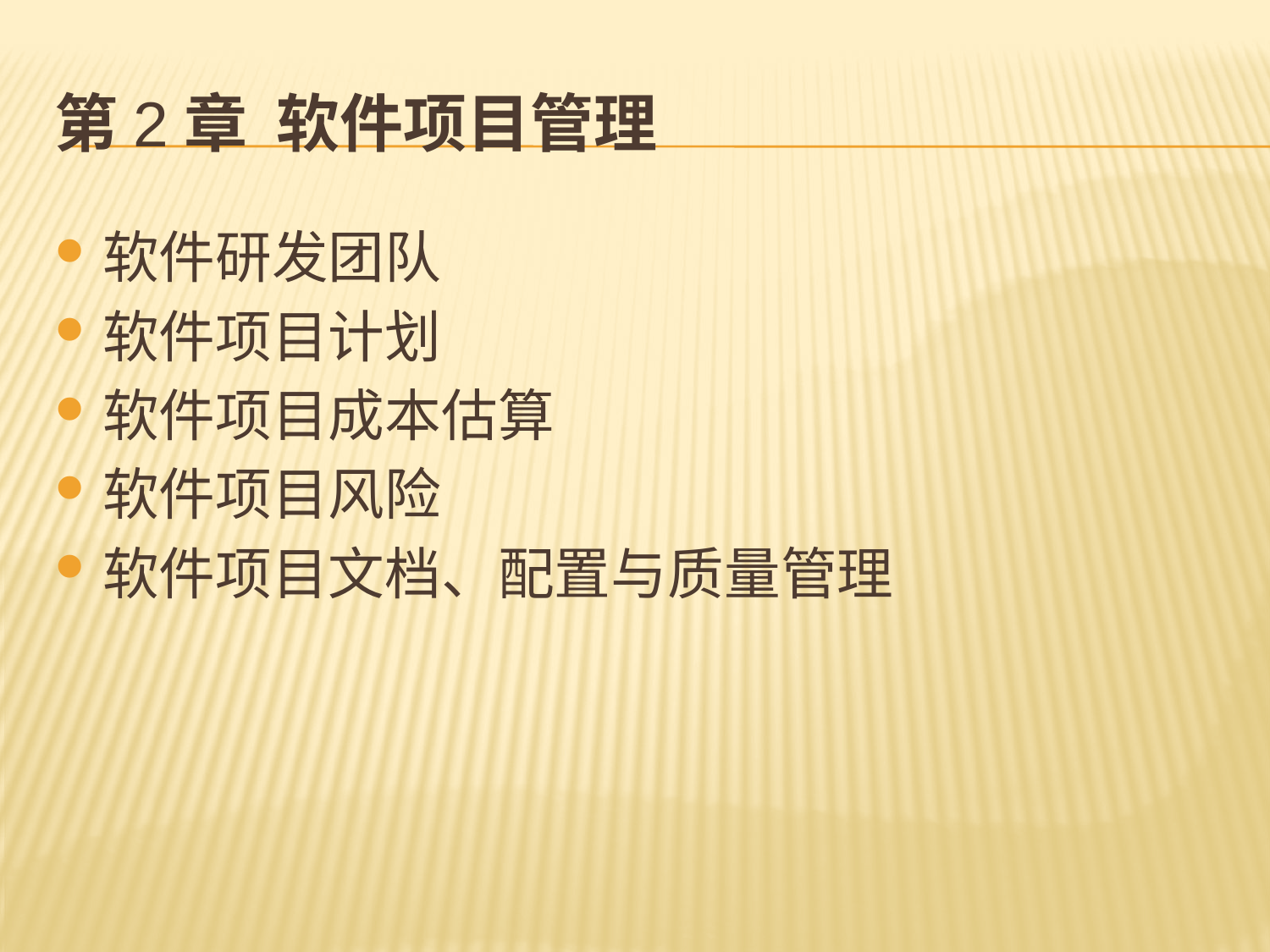

# 第2章  软件项目管理
软件研发团队
软件项目计划
软件项目成本估算
软件项目风险
软件项目文档、配置与质量管理